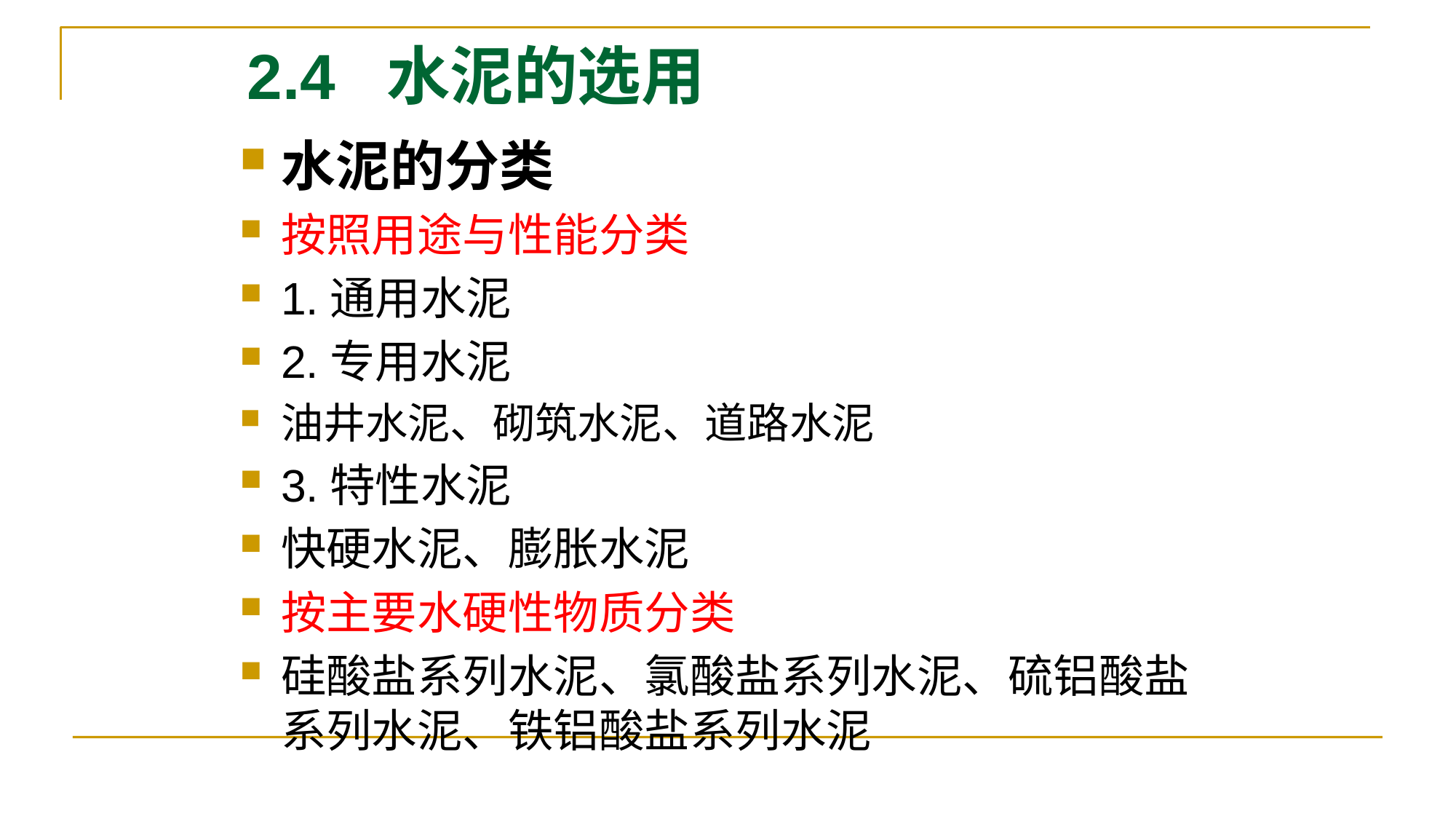

# 2.4  水泥的选用
水泥的分类
按照用途与性能分类
1.通用水泥
2.专用水泥
油井水泥、砌筑水泥、道路水泥
3.特性水泥
快硬水泥、膨胀水泥
按主要水硬性物质分类
硅酸盐系列水泥、氯酸盐系列水泥、硫铝酸盐系列水泥、铁铝酸盐系列水泥